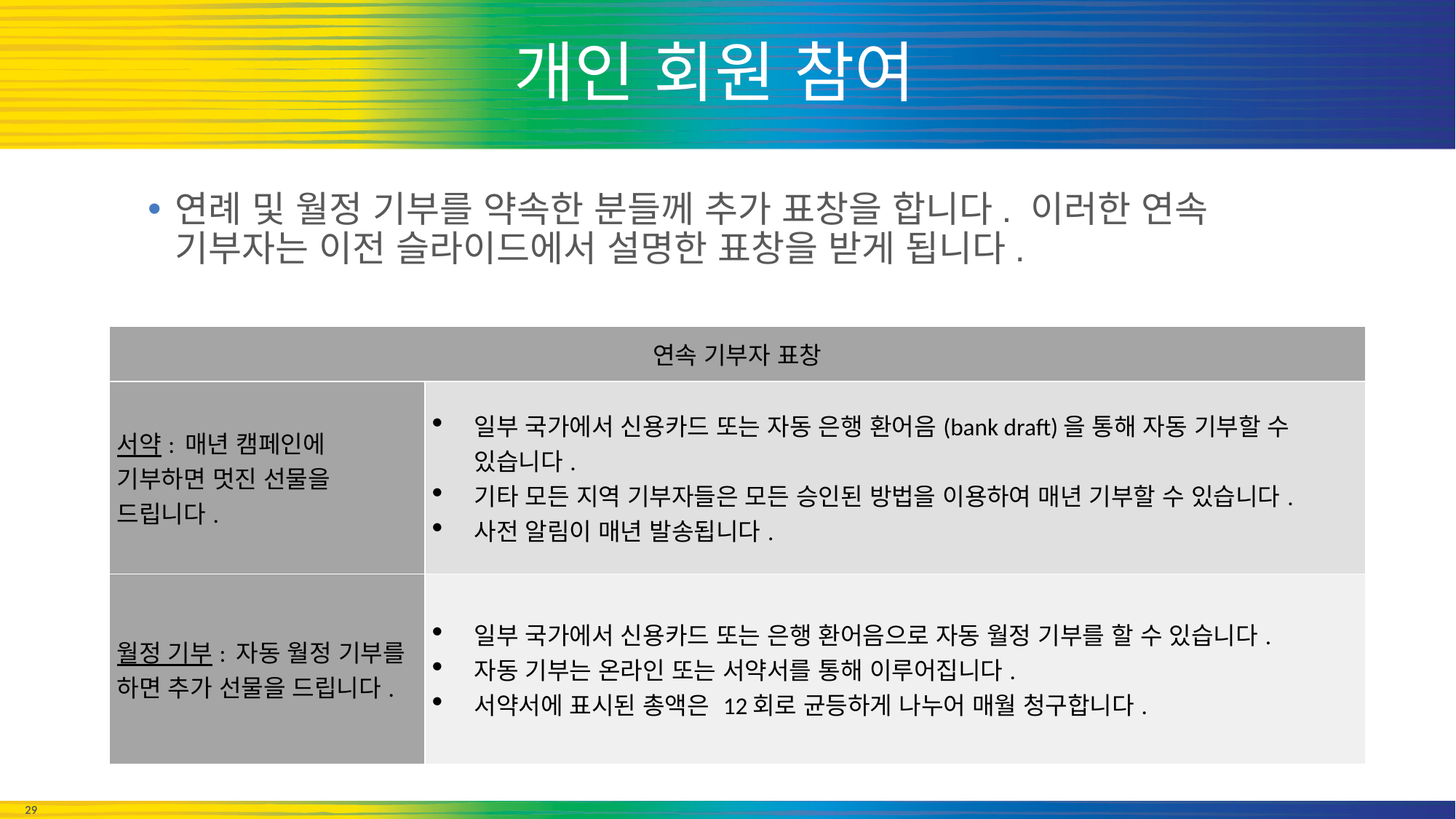

# 개인 회원 참여
연례 및 월정 기부를 약속한 분들께 추가 표창을 합니다. 이러한 연속 기부자는 이전 슬라이드에서 설명한 표창을 받게 됩니다.

| 연속 기부자 표창 |  |
| --- | --- |
| 서약: 매년 캠페인에 기부하면 멋진 선물을 드립니다. | 일부 국가에서 신용카드 또는 자동 은행 환어음(bank draft)을 통해 자동 기부할 수 있습니다. 기타 모든 지역 기부자들은 모든 승인된 방법을 이용하여 매년 기부할 수 있습니다. 사전 알림이 매년 발송됩니다. |
| 월정 기부: 자동 월정 기부를 하면 추가 선물을 드립니다. | 일부 국가에서 신용카드 또는 은행 환어음으로 자동 월정 기부를 할 수 있습니다. 자동 기부는 온라인 또는 서약서를 통해 이루어집니다. 서약서에 표시된 총액은 12회로 균등하게 나누어 매월 청구합니다. |